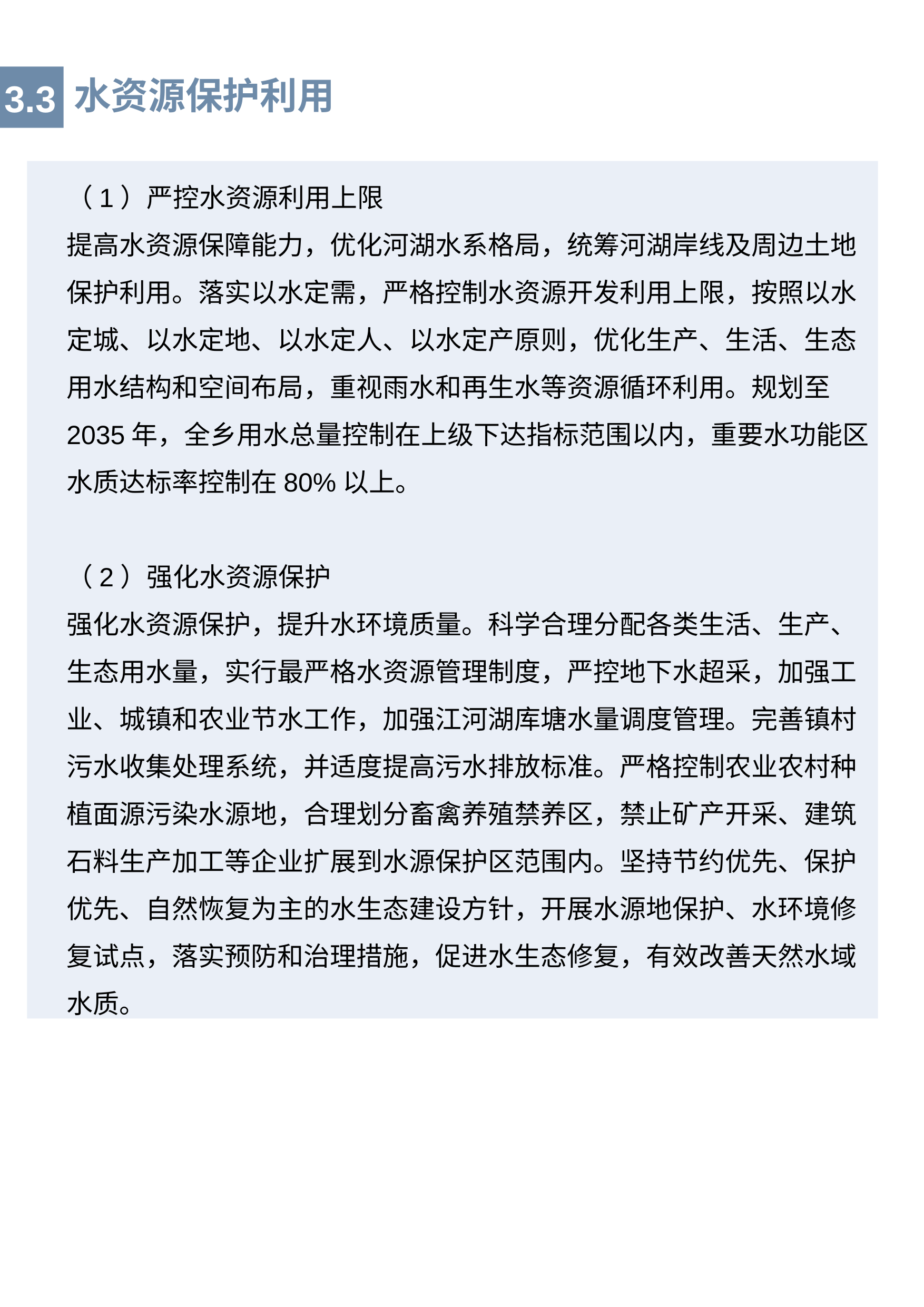

水资源保护利用
3.3
（1）严控水资源利用上限
提高水资源保障能力，优化河湖水系格局，统筹河湖岸线及周边土地保护利用。落实以水定需，严格控制水资源开发利用上限，按照以水定城、以水定地、以水定人、以水定产原则，优化生产、生活、生态用水结构和空间布局，重视雨水和再生水等资源循环利用。规划至2035年，全乡用水总量控制在上级下达指标范围以内，重要水功能区水质达标率控制在80%以上。

（2）强化水资源保护
强化水资源保护，提升水环境质量。科学合理分配各类生活、生产、生态用水量，实行最严格水资源管理制度，严控地下水超采，加强工业、城镇和农业节水工作，加强江河湖库塘水量调度管理。完善镇村污水收集处理系统，并适度提高污水排放标准。严格控制农业农村种植面源污染水源地，合理划分畜禽养殖禁养区，禁止矿产开采、建筑石料生产加工等企业扩展到水源保护区范围内。坚持节约优先、保护优先、自然恢复为主的水生态建设方针，开展水源地保护、水环境修复试点，落实预防和治理措施，促进水生态修复，有效改善天然水域水质。